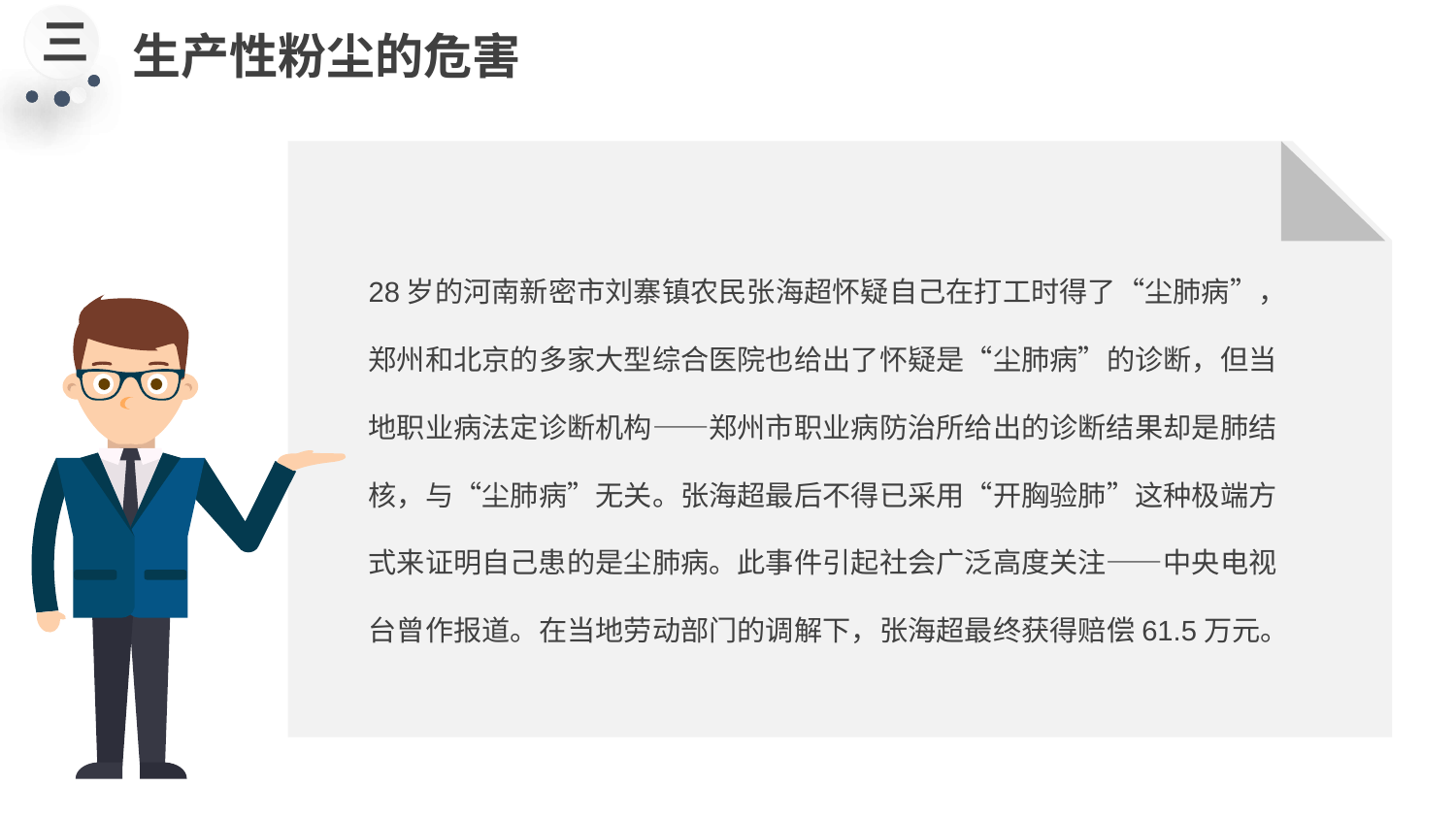

三
生产性粉尘的危害

28岁的河南新密市刘寨镇农民张海超怀疑自己在打工时得了“尘肺病”，郑州和北京的多家大型综合医院也给出了怀疑是“尘肺病”的诊断，但当地职业病法定诊断机构——郑州市职业病防治所给出的诊断结果却是肺结核，与“尘肺病”无关。张海超最后不得已采用“开胸验肺”这种极端方式来证明自己患的是尘肺病。此事件引起社会广泛高度关注——中央电视台曾作报道。在当地劳动部门的调解下，张海超最终获得赔偿61.5万元。